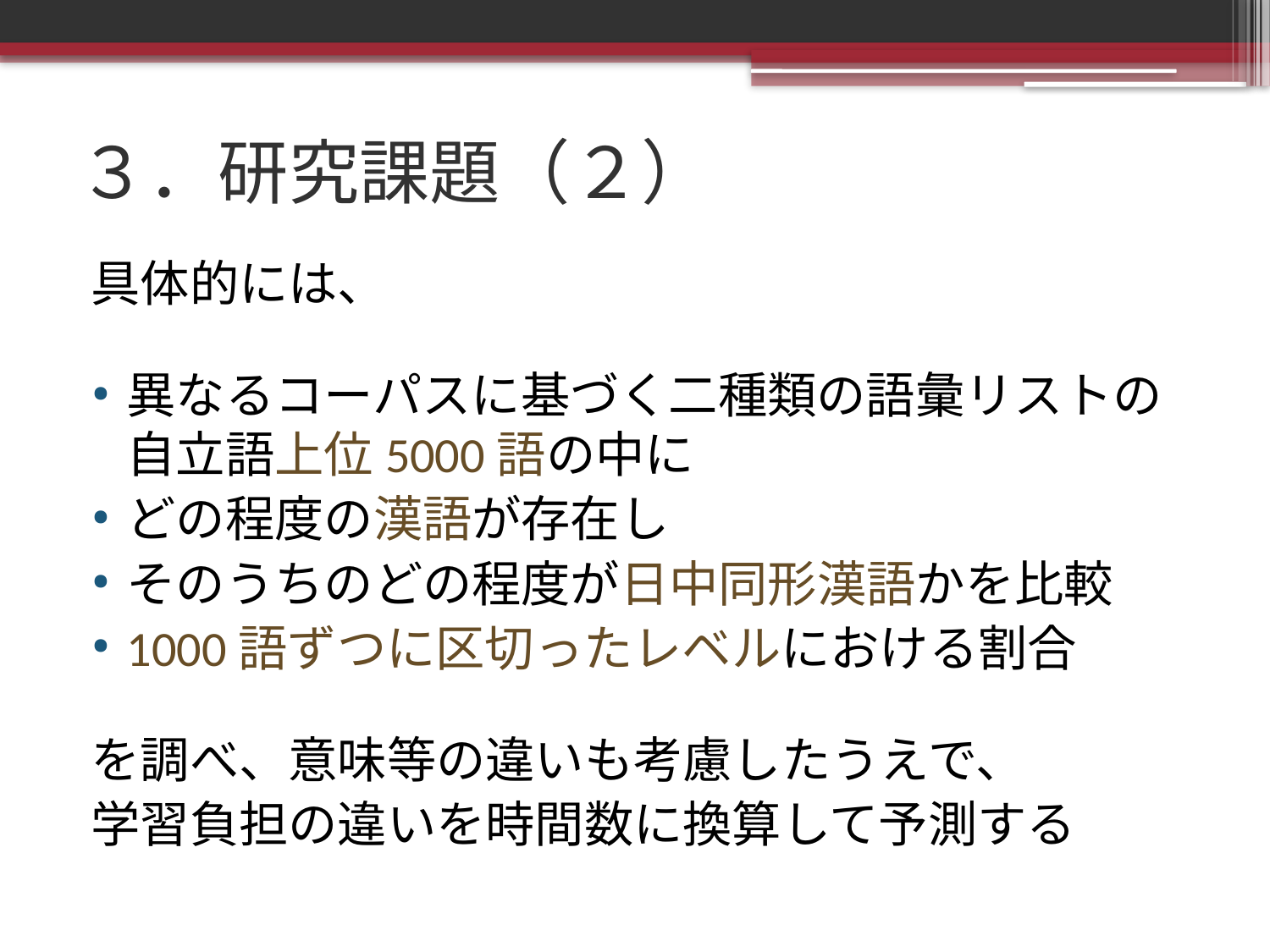

# ３．研究課題（２）
具体的には、

異なるコーパスに基づく二種類の語彙リストの自立語上位5000語の中に
どの程度の漢語が存在し
そのうちのどの程度が日中同形漢語かを比較
1000語ずつに区切ったレベルにおける割合

を調べ、意味等の違いも考慮したうえで、
学習負担の違いを時間数に換算して予測する